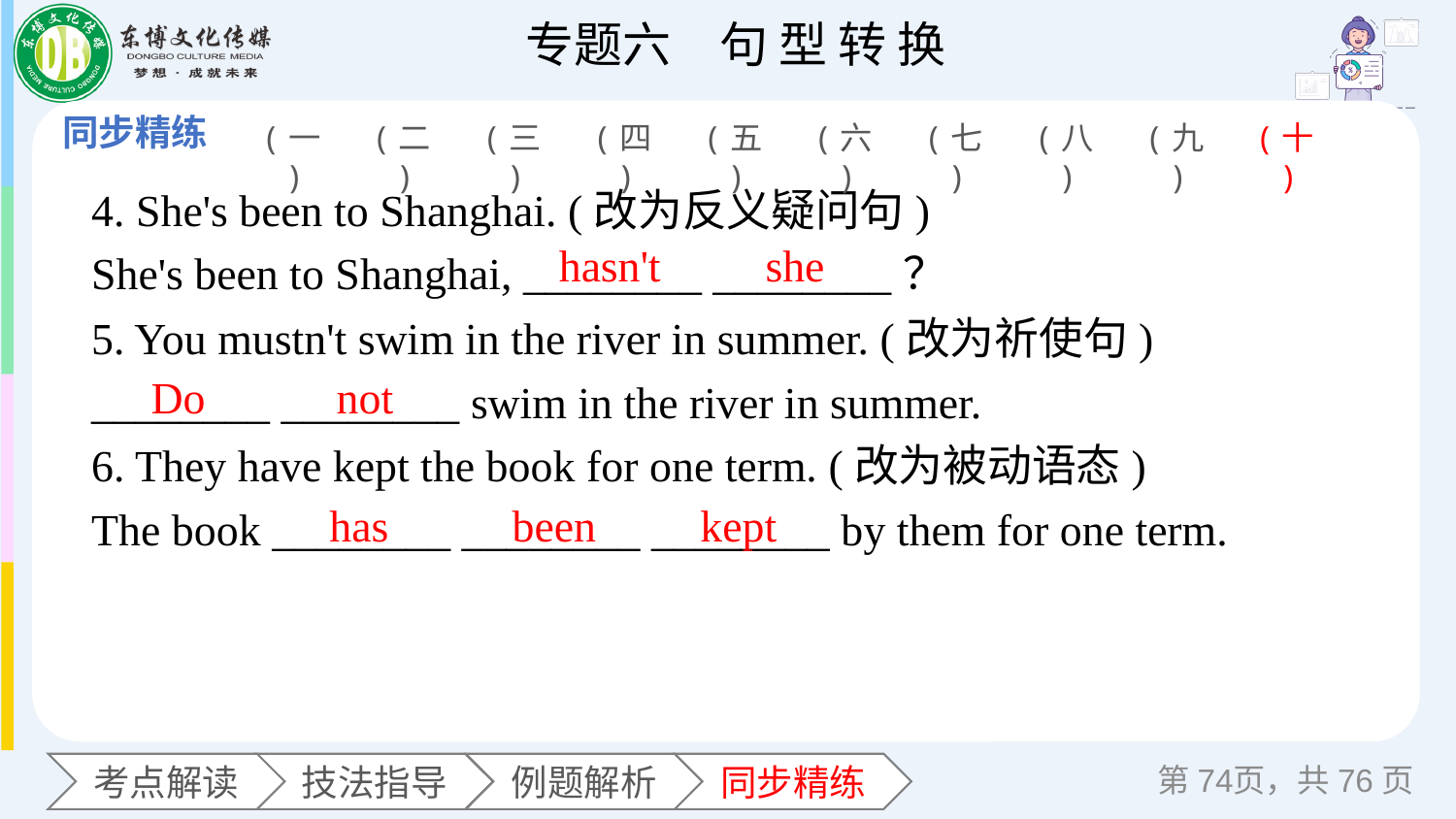

(一)
(二)
(三)
(四)
(五)
(六)
(七)
(八)
(九)
(十)
4. She's been to Shanghai. (改为反义疑问句)
She's been to Shanghai, ________ ________？
5. You mustn't swim in the river in summer. (改为祈使句)
________ ________ swim in the river in summer.
6. They have kept the book for one term. (改为被动语态)
The book ________ ________ ________ by them for one term.
hasn't
she
Do
not
has
been
kept
第74页，共76页